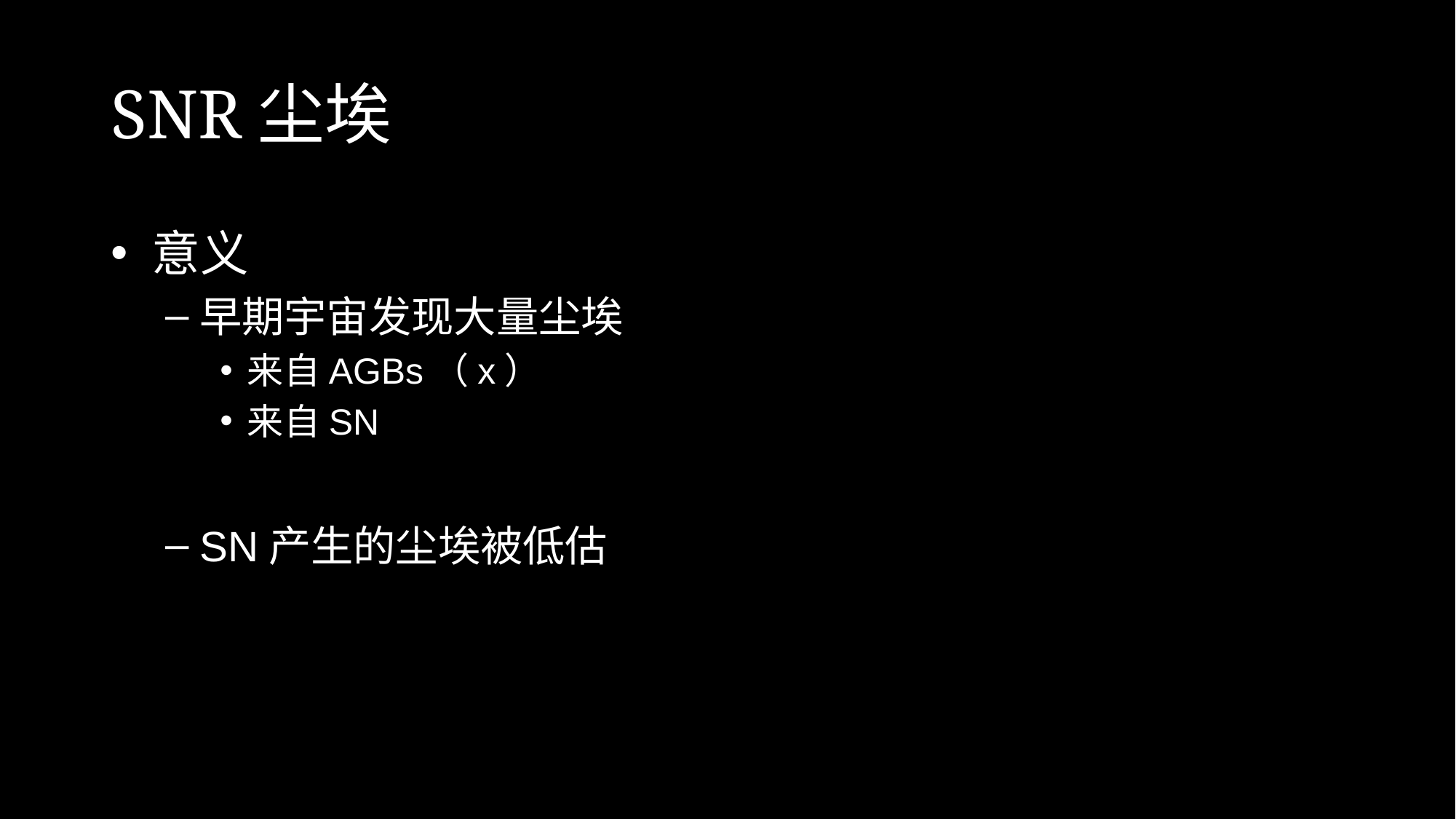

# SNR尘埃
意义
早期宇宙发现大量尘埃
来自AGBs（x）
来自SN

SN产生的尘埃被低估